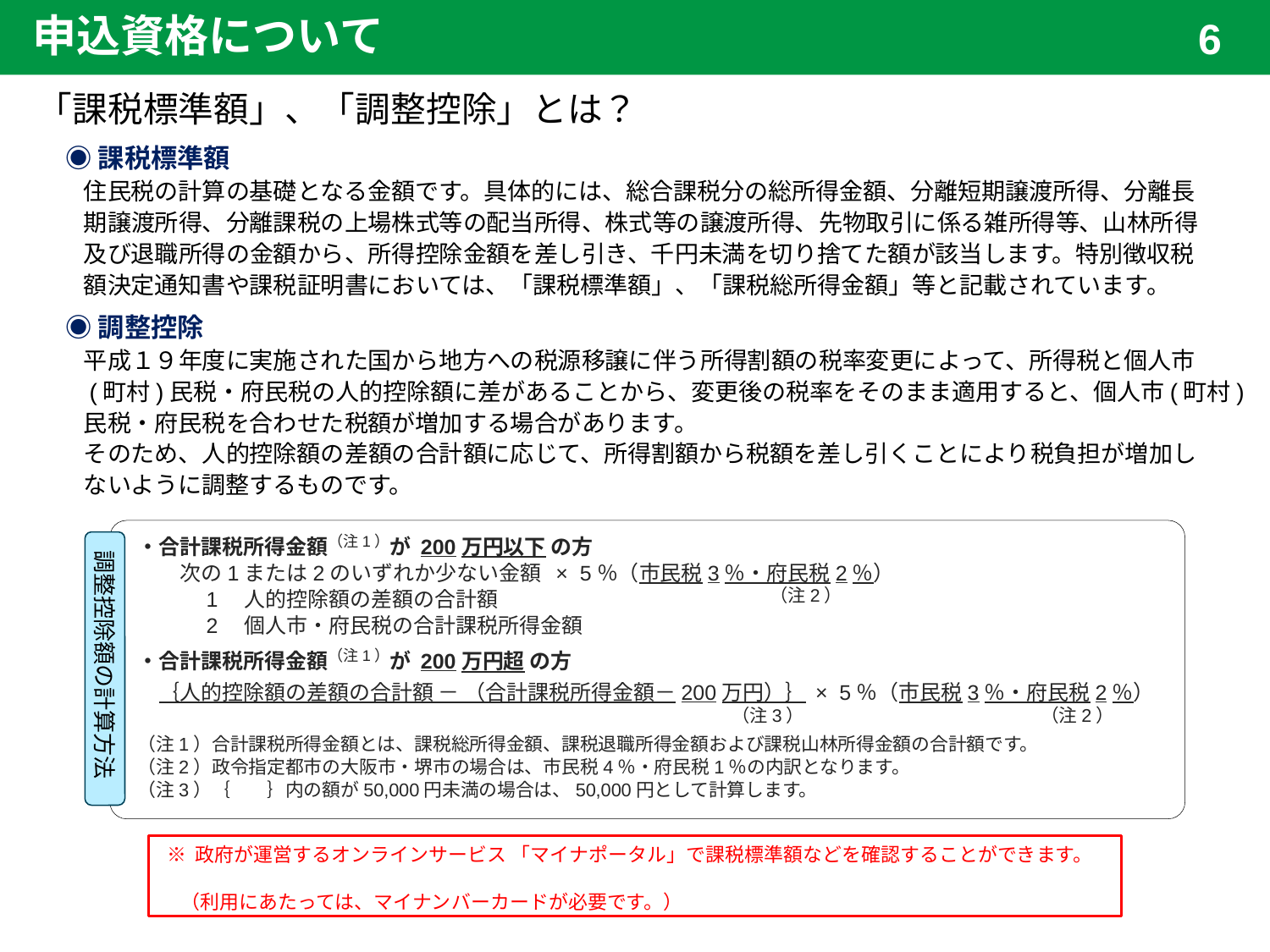

申込資格について
6
  「課税標準額」、「調整控除」とは？

　　◉ 課税標準額
　　　住民税の計算の基礎となる金額です。具体的には、総合課税分の総所得金額、分離短期譲渡所得、分離長
　　　期譲渡所得、分離課税の上場株式等の配当所得、株式等の譲渡所得、先物取引に係る雑所得等、山林所得
　　　及び退職所得の金額から、所得控除金額を差し引き、千円未満を切り捨てた額が該当します。特別徴収税
　　　額決定通知書や課税証明書においては、「課税標準額」、「課税総所得金額」等と記載されています。

　　◉ 調整控除
　　　平成１９年度に実施された国から地方への税源移譲に伴う所得割額の税率変更によって、所得税と個人市
　　　(町村)民税・府民税の人的控除額に差があることから、変更後の税率をそのまま適用すると、個人市(町村)
　　　民税・府民税を合わせた税額が増加する場合があります。
　　　そのため、人的控除額の差額の合計額に応じて、所得割額から税額を差し引くことにより税負担が増加し
　　　ないように調整するものです。

・合計課税所得金額（注1）が 200万円以下 の方
　　次の1または2のいずれか少ない金額  ×  5％（市民税3％・府民税2％）
　　　1　人的控除額の差額の合計額
　　　2　個人市・府民税の合計課税所得金額
調整控除額の計算方法
（注2）
・合計課税所得金額（注1）が 200万円超 の方
　｛人的控除額の差額の合計額 － （合計課税所得金額－200万円）｝ ×  5％（市民税3％・府民税2％）

（注1）合計課税所得金額とは、課税総所得金額、課税退職所得金額および課税山林所得金額の合計額です。
（注2）政令指定都市の大阪市・堺市の場合は、市民税4％・府民税1％の内訳となります。
（注3）｛　　｝内の額が50,000円未満の場合は、50,000円として計算します。
（注2）
（注3）
 ※ 政府が運営するオンラインサービス 「マイナポータル」で課税標準額などを確認することができます。
　（利用にあたっては、マイナンバーカードが必要です。）